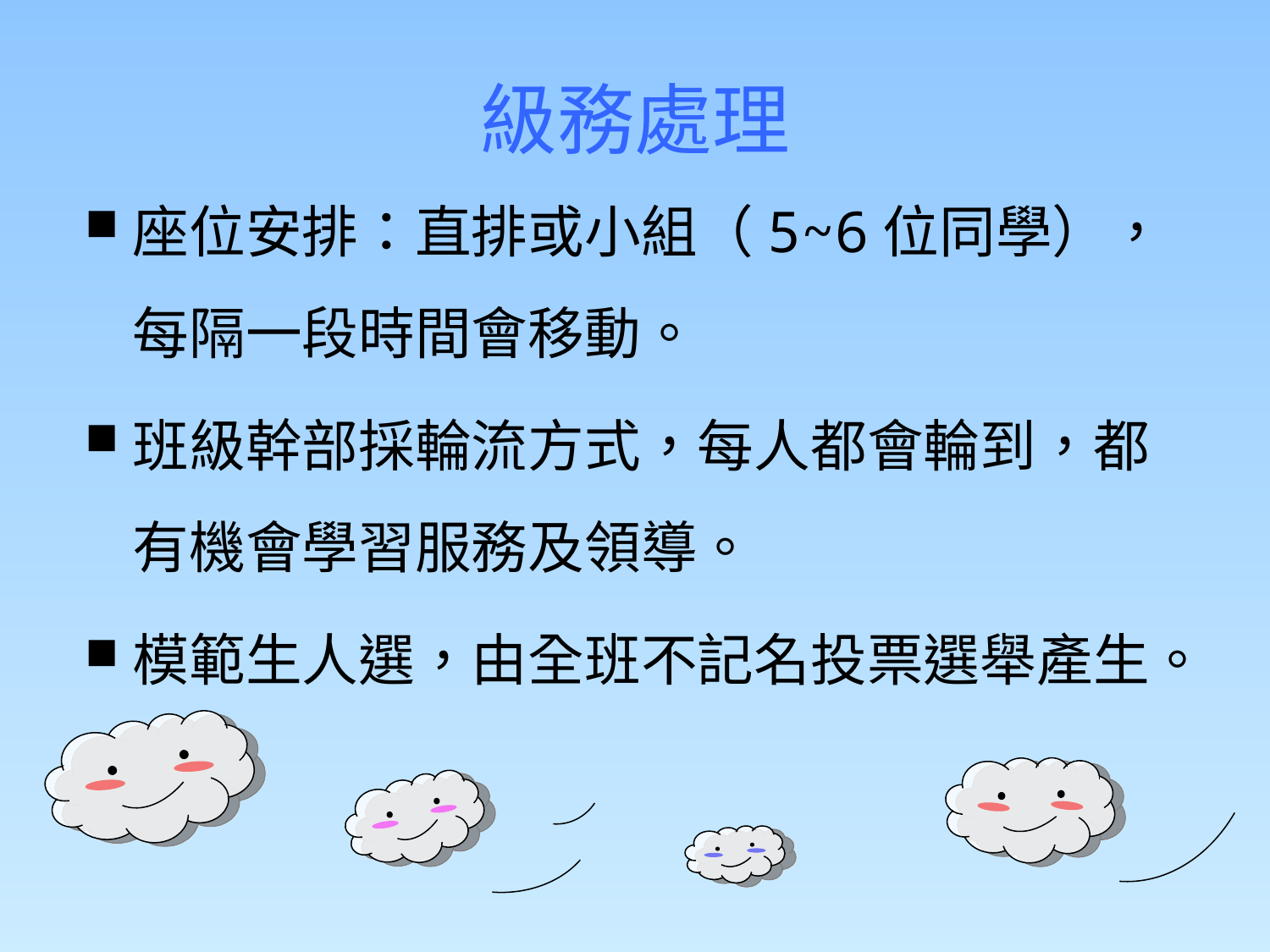

# 級務處理
座位安排：直排或小組（5~6位同學），每隔一段時間會移動。
班級幹部採輪流方式，每人都會輪到，都有機會學習服務及領導。
模範生人選，由全班不記名投票選舉產生。